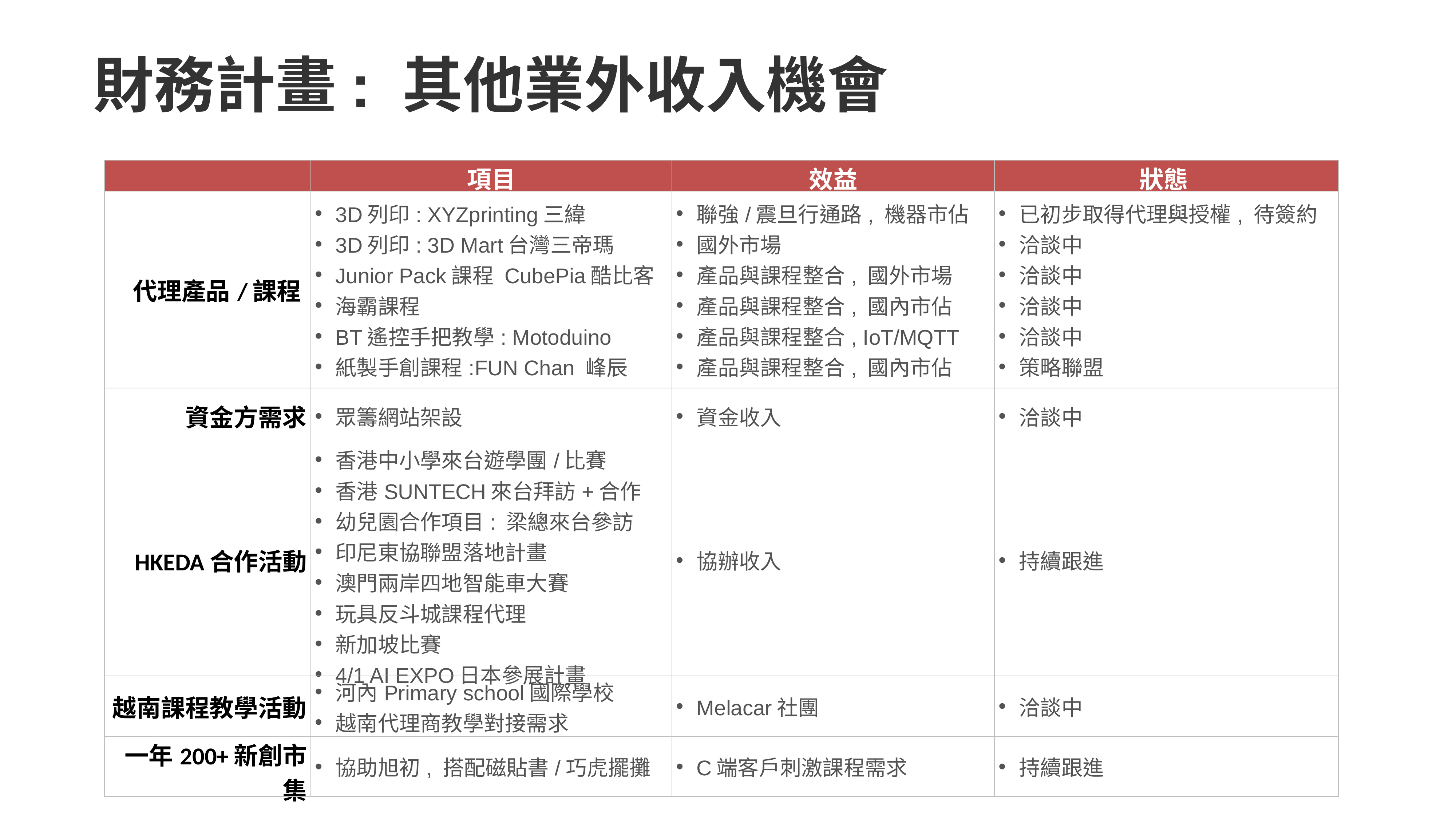

財務計畫: 其他業外收入機會
|  | 項目 | 效益 | 狀態 |
| --- | --- | --- | --- |
| 代理產品/課程 | 3D列印: XYZprinting三緯 3D列印: 3D Mart台灣三帝瑪 Junior Pack課程 CubePia酷比客 海霸課程 BT遙控手把教學: Motoduino 紙製手創課程:FUN Chan 峰辰 | 聯強/震旦行通路, 機器市佔 國外市場 產品與課程整合, 國外市場 產品與課程整合, 國內市佔 產品與課程整合, IoT/MQTT 產品與課程整合, 國內市佔 | 已初步取得代理與授權, 待簽約 洽談中 洽談中 洽談中 洽談中 策略聯盟 |
| 資金方需求 | 眾籌網站架設 | 資金收入 | 洽談中 |
| HKEDA合作活動 | 香港中小學來台遊學團/比賽 香港SUNTECH來台拜訪+合作 幼兒園合作項目: 梁總來台參訪 印尼東協聯盟落地計畫 澳門兩岸四地智能車大賽 玩具反斗城課程代理 新加坡比賽 4/1 AI EXPO日本參展計畫 | 協辦收入 | 持續跟進 |
| 越南課程教學活動 | 河內Primary school國際學校 越南代理商教學對接需求 | Melacar社團 | 洽談中 |
| 一年200+新創市集 | 協助旭初, 搭配磁貼書/巧虎擺攤 | C端客戶刺激課程需求 | 持續跟進 |